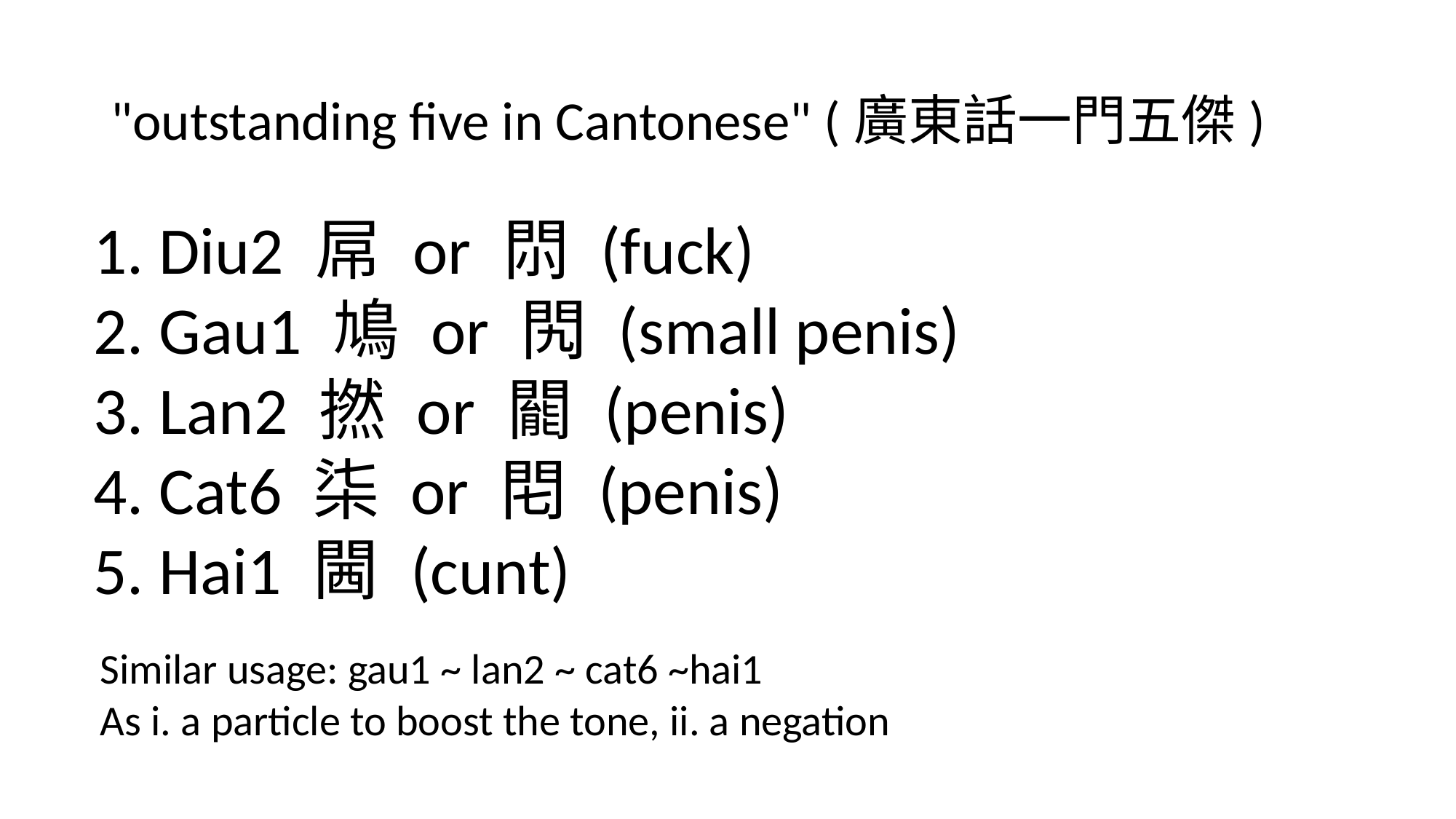

# "outstanding five in Cantonese" (廣東話一門五傑)
 Diu2 屌 or 𨳒 (fuck)
 Gau1 鳩 or 𨳊 (small penis)
 Lan2 撚 or 𨶙 (penis)
 Cat6 柒 or 𨳍 (penis)
 Hai1 閪 (cunt)
Similar usage: gau1 ~ lan2 ~ cat6 ~hai1
As i. a particle to boost the tone, ii. a negation